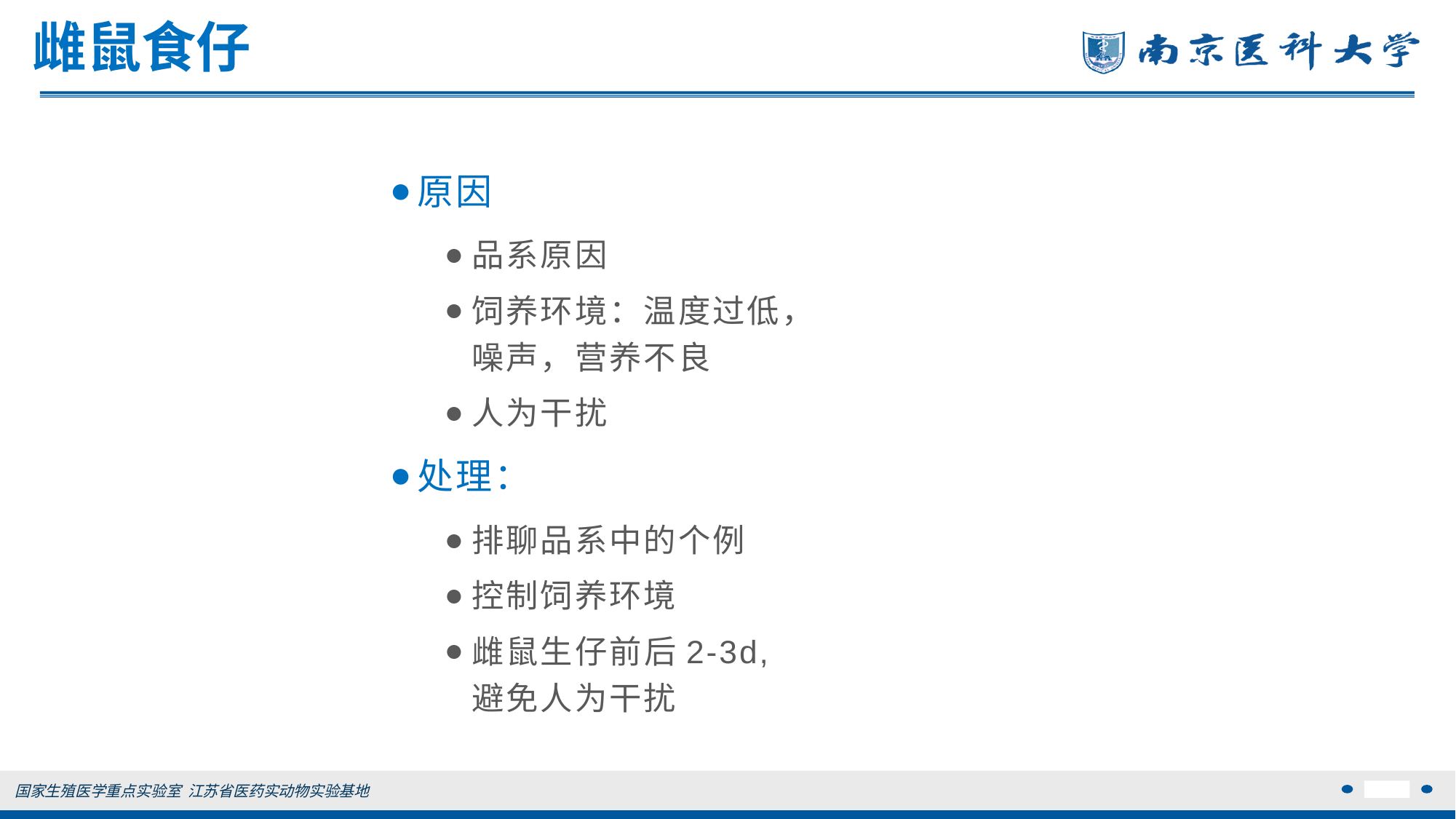

# 雌鼠食仔
原因
品系原因
饲养环境：温度过低，噪声，营养不良
人为干扰
处理：
排聊品系中的个例
控制饲养环境
雌鼠生仔前后2-3d,避免人为干扰